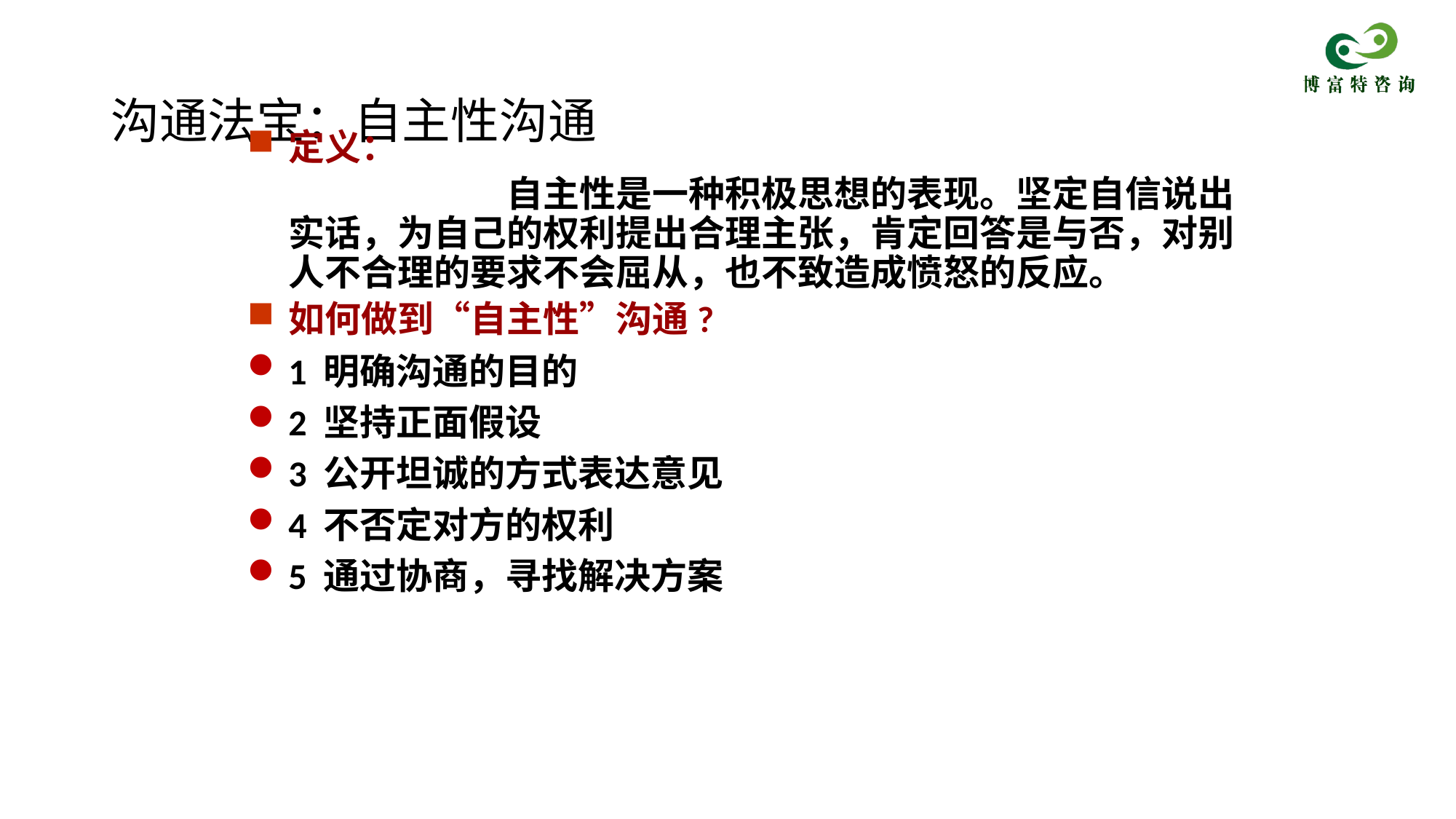

# 沟通法宝：自主性沟通
定义：
			自主性是一种积极思想的表现。坚定自信说出实话，为自己的权利提出合理主张，肯定回答是与否，对别人不合理的要求不会屈从，也不致造成愤怒的反应。
如何做到“自主性”沟通?
1 明确沟通的目的
2 坚持正面假设
3 公开坦诚的方式表达意见
4 不否定对方的权利
5 通过协商，寻找解决方案